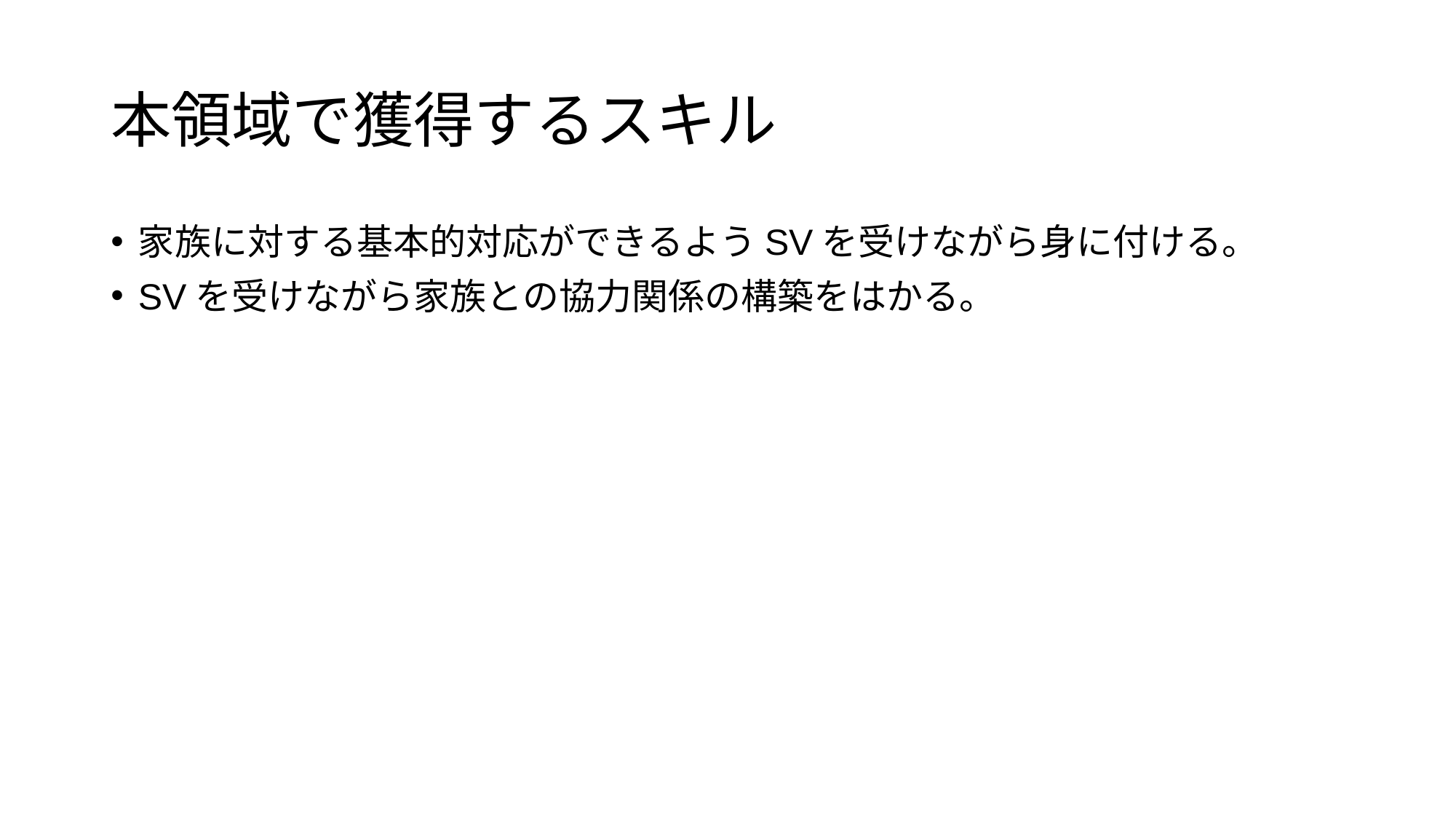

# 本領域で獲得するスキル
家族に対する基本的対応ができるようSVを受けながら身に付ける。
SVを受けながら家族との協力関係の構築をはかる。